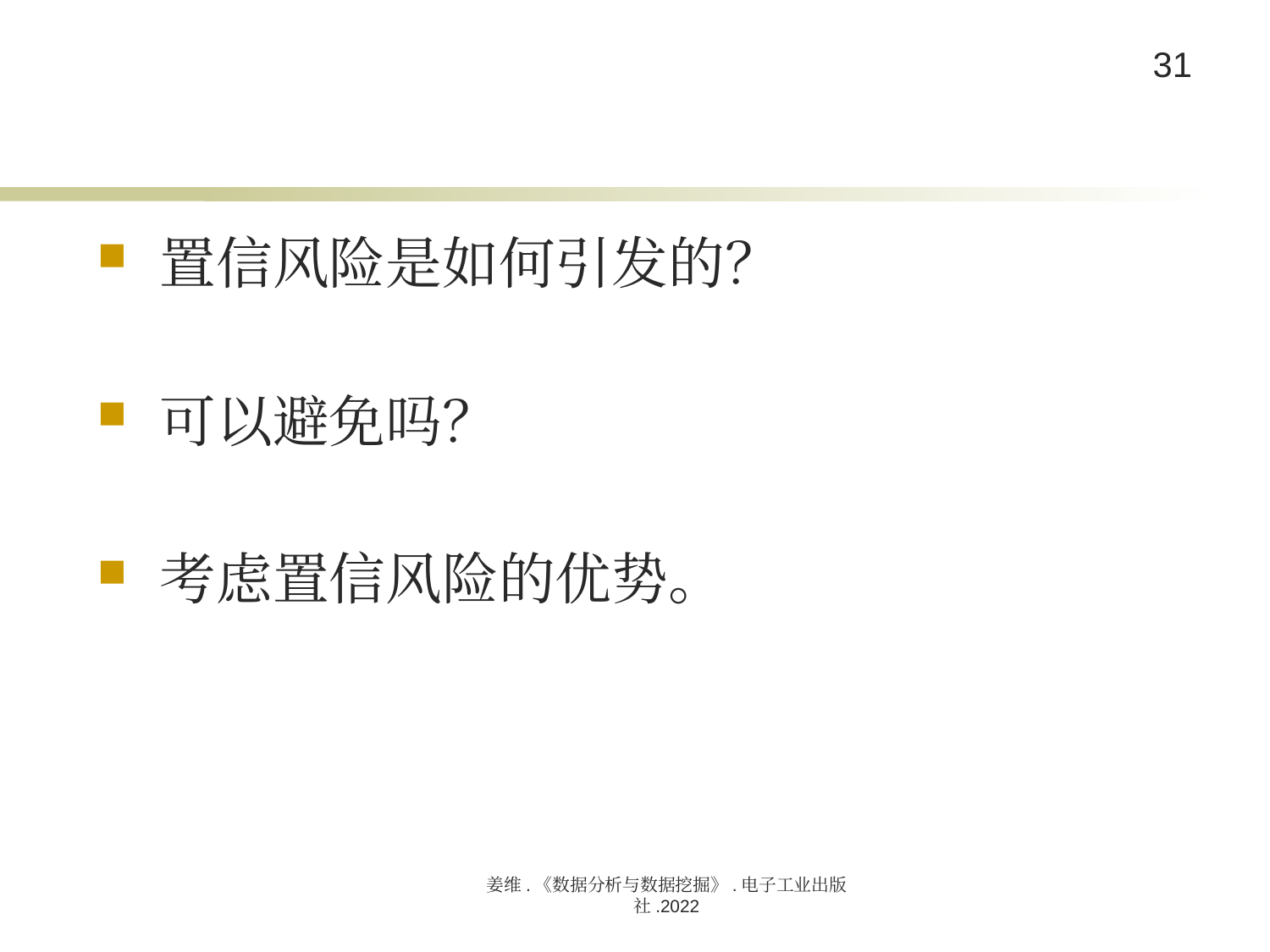

#
置信风险是如何引发的？

可以避免吗？

考虑置信风险的优势。
姜维.《数据分析与数据挖掘》.电子工业出版社.2022